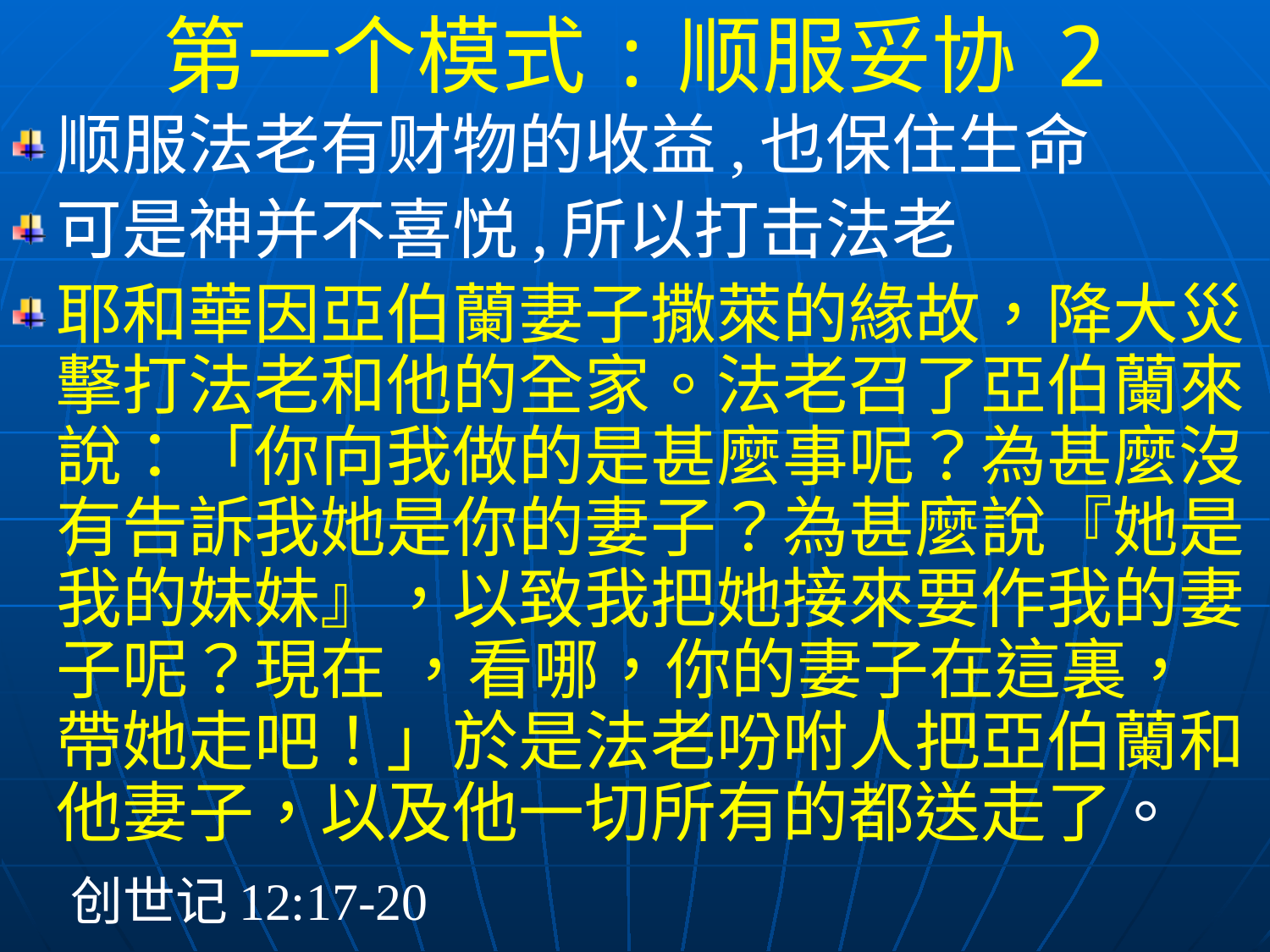

第一个模式:顺服妥协 2
顺服法老有财物的收益,也保住生命
可是神并不喜悦,所以打击法老
耶和華因亞伯蘭妻子撒萊的緣故，降大災擊打法老和他的全家。法老召了亞伯蘭來，說：「你向我做的是甚麼事呢？為甚麼沒有告訴我她是你的妻子？為甚麼說『她是我的妹妹』，以致我把她接來要作我的妻子呢？現在 ，看哪，你的妻子在這裏，帶她走吧！」於是法老吩咐人把亞伯蘭和他妻子，以及他一切所有的都送走了。
   创世记12:17-20